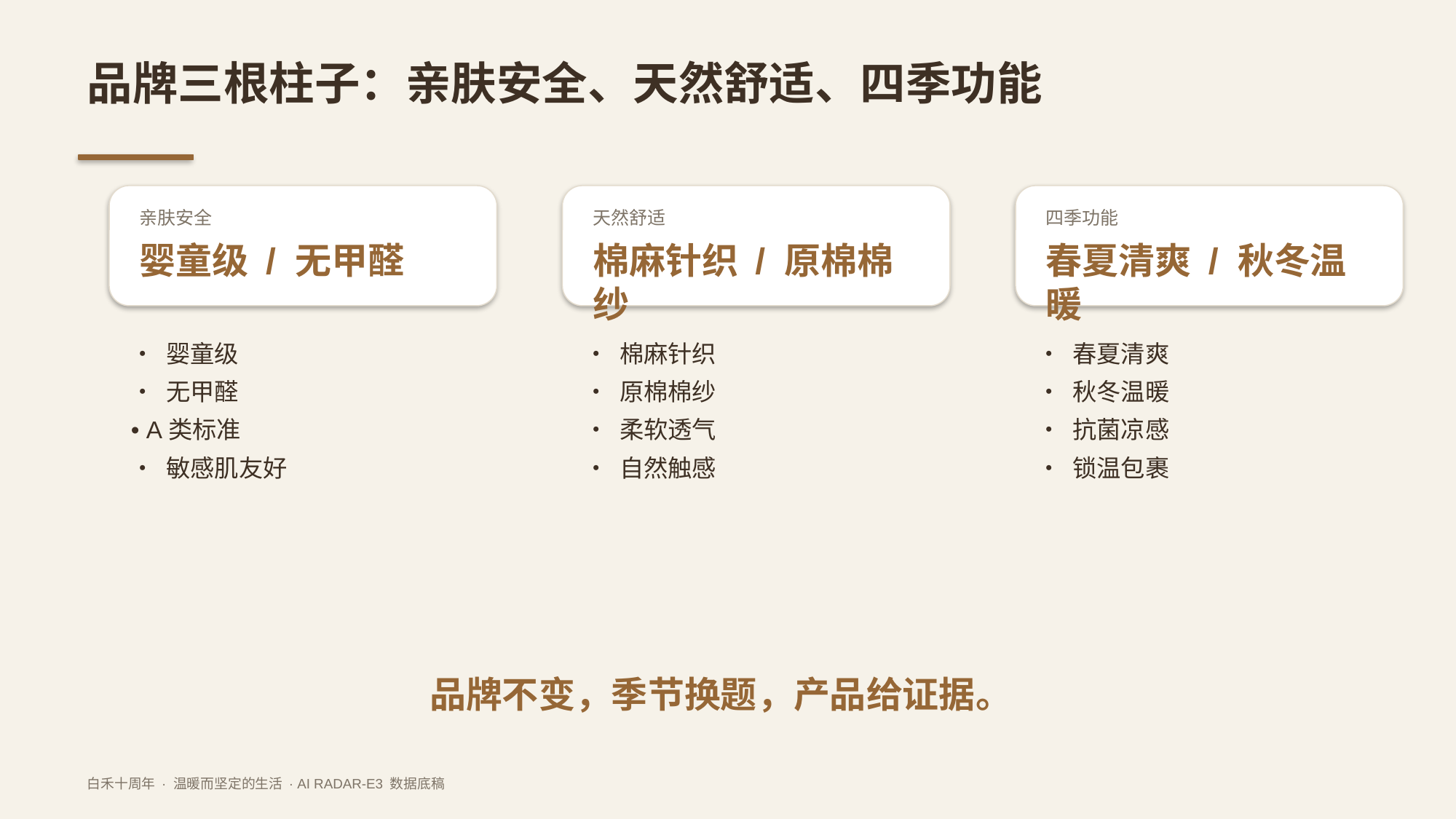

品牌三根柱子：亲肤安全、天然舒适、四季功能

亲肤安全
天然舒适
四季功能
婴童级 / 无甲醛
棉麻针织 / 原棉棉纱
春夏清爽 / 秋冬温暖
• 婴童级
• 无甲醛
• A类标准
• 敏感肌友好
• 棉麻针织
• 原棉棉纱
• 柔软透气
• 自然触感
• 春夏清爽
• 秋冬温暖
• 抗菌凉感
• 锁温包裹
品牌不变，季节换题，产品给证据。
白禾十周年 · 温暖而坚定的生活 · AI RADAR-E3 数据底稿